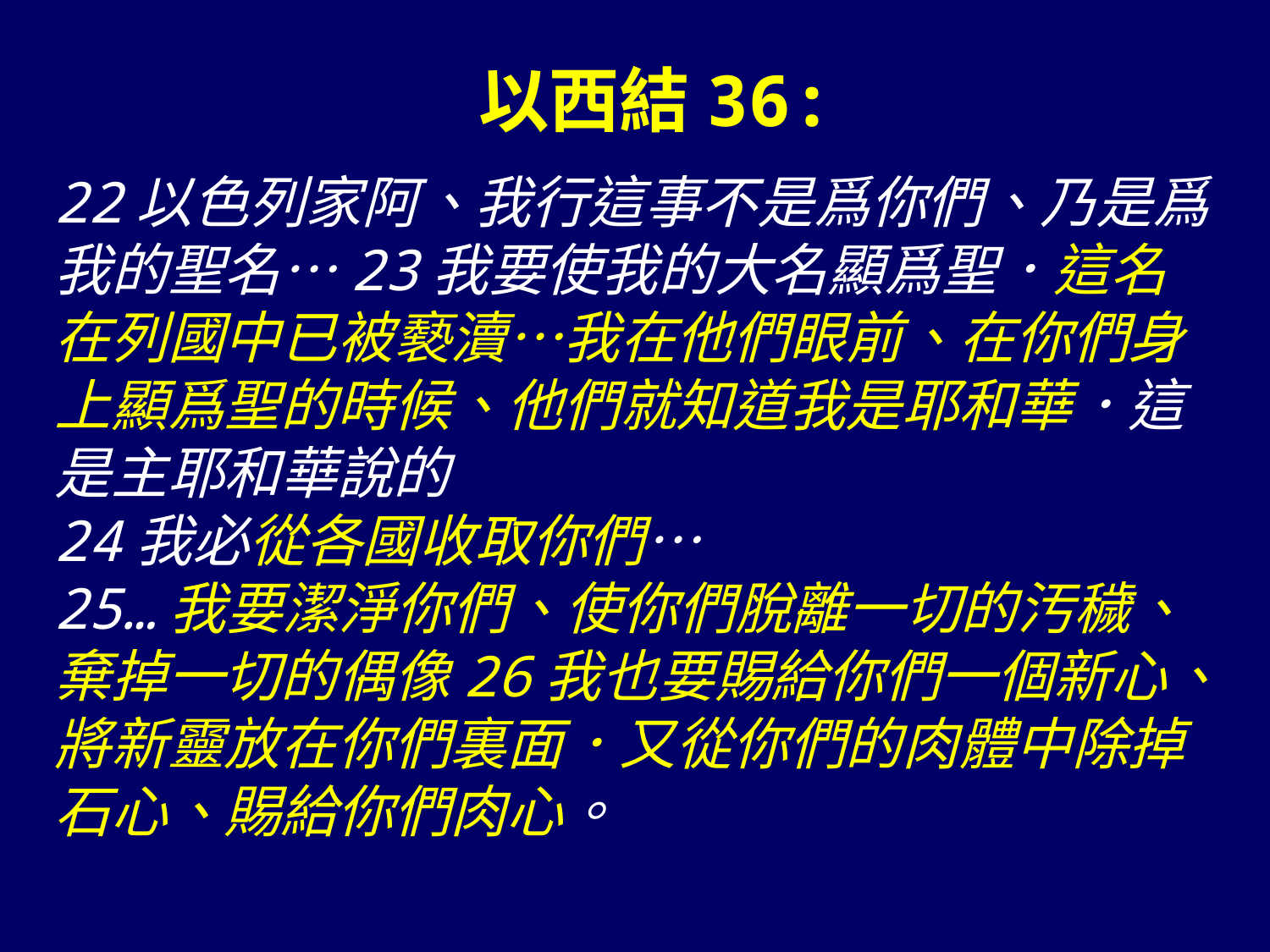

以西結36:
22以色列家阿、我行這事不是爲你們、乃是爲我的聖名…23我要使我的大名顯爲聖．這名在列國中已被褻瀆…我在他們眼前、在你們身上顯爲聖的時候、他們就知道我是耶和華．這是主耶和華說的
24我必從各國收取你們…
25…我要潔淨你們、使你們脫離一切的汚穢、棄掉一切的偶像26我也要賜給你們一個新心、將新靈放在你們裏面．又從你們的肉體中除掉石心、賜給你們肉心。